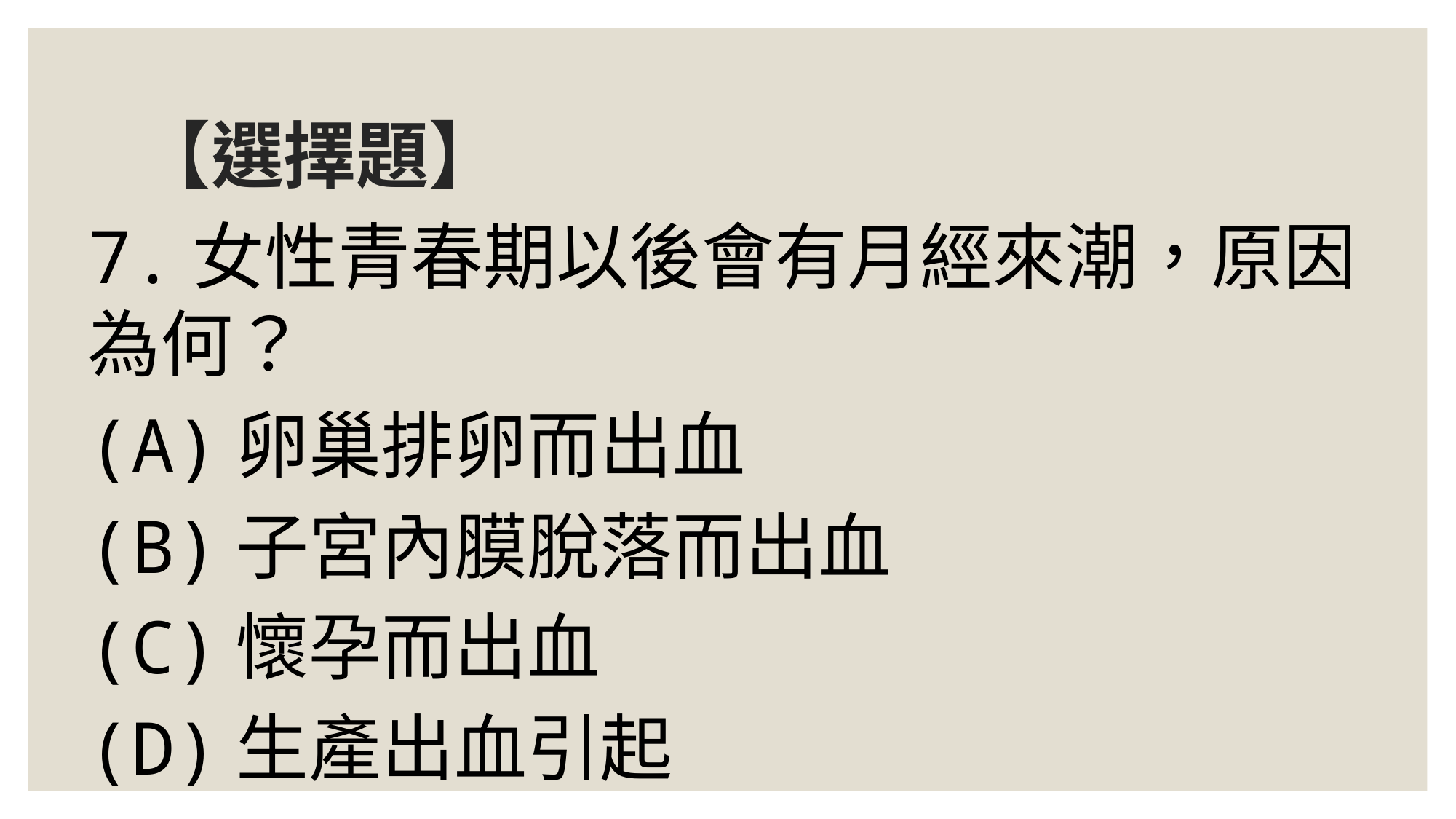

# 【選擇題】
7.女性青春期以後會有月經來潮，原因為何？
(A)卵巢排卵而出血
(B)子宮內膜脫落而出血
(C)懷孕而出血
(D)生產出血引起